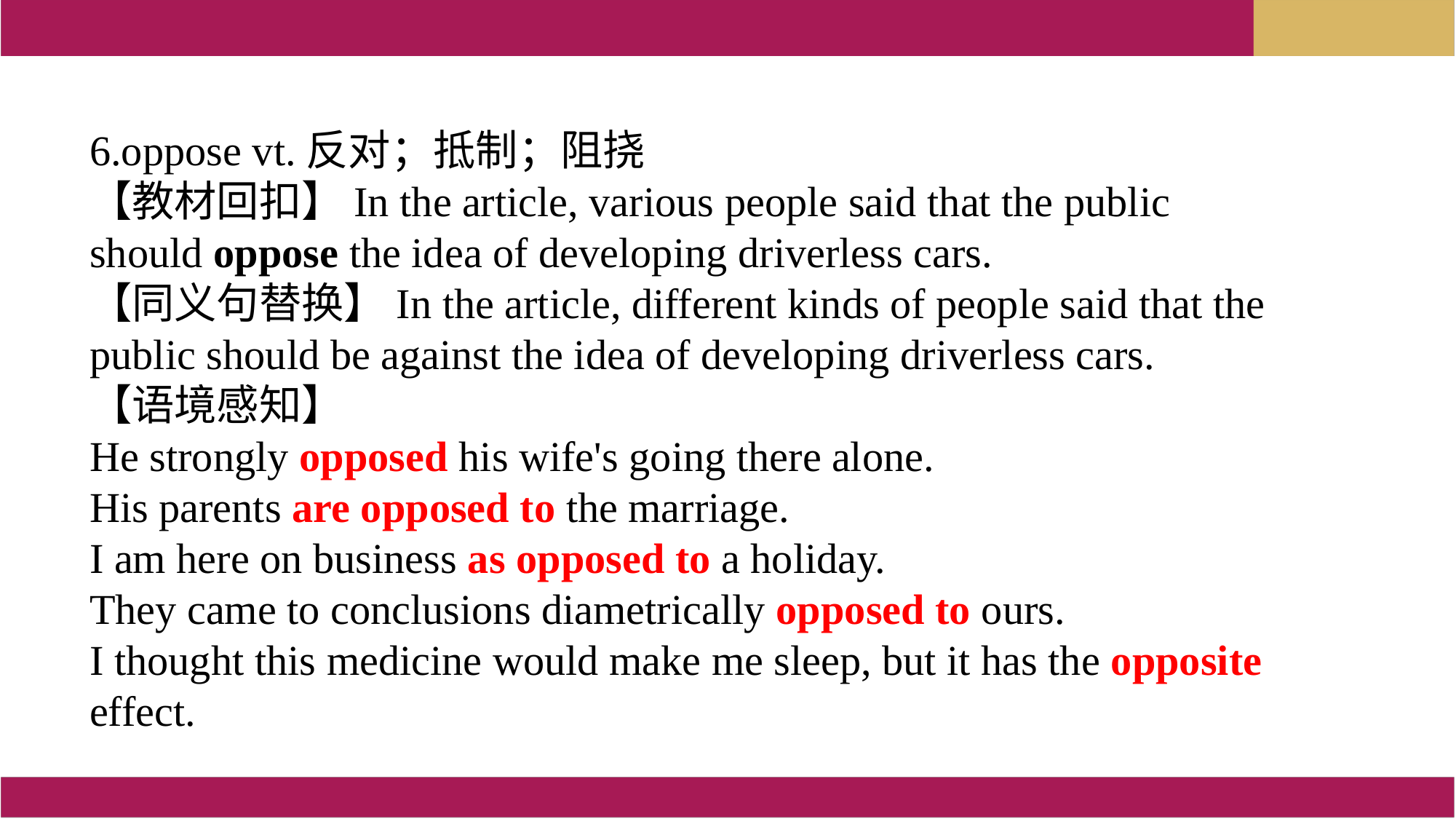

6.oppose vt.反对；抵制；阻挠【教材回扣】In the article, various people said that the public should oppose the idea of developing driverless cars.【同义句替换】In the article, different kinds of people said that the public should be against the idea of developing driverless cars.【语境感知】He strongly opposed his wife's going there alone.His parents are opposed to the marriage.I am here on business as opposed to a holiday.They came to conclusions diametrically opposed to ours.I thought this medicine would make me sleep, but it has the opposite effect.